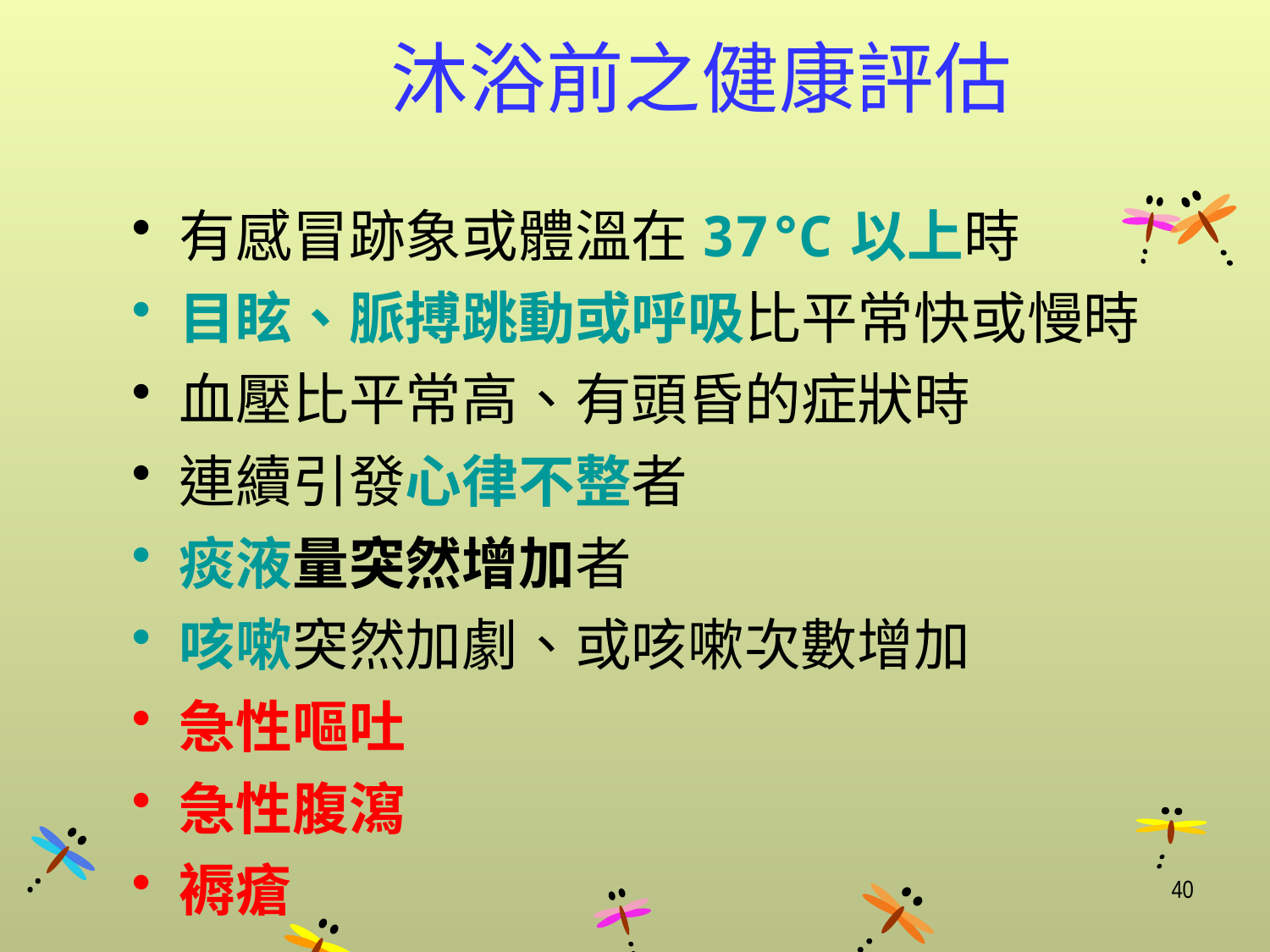

# 沐浴前之健康評估

有感冒跡象或體溫在37℃以上時
目眩、脈搏跳動或呼吸比平常快或慢時
血壓比平常高、有頭昏的症狀時
連續引發心律不整者
痰液量突然增加者
咳嗽突然加劇、或咳嗽次數增加
急性嘔吐
急性腹瀉
褥瘡
40